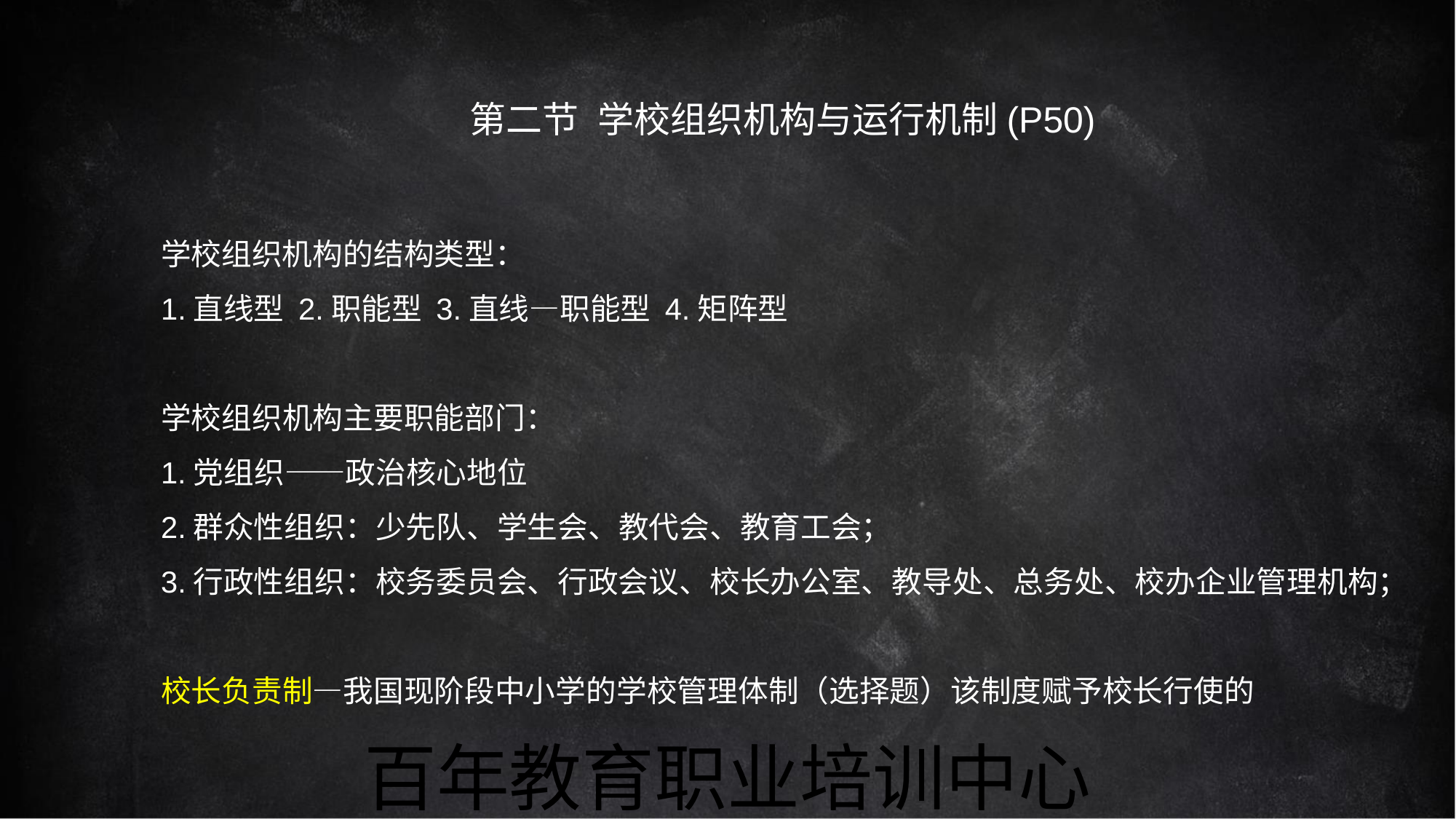

第二节 学校组织机构与运行机制(P50)
学校组织机构的结构类型：
1.直线型 2.职能型 3.直线—职能型 4.矩阵型
学校组织机构主要职能部门：
1.党组织——政治核心地位
2.群众性组织：少先队、学生会、教代会、教育工会；
3.行政性组织：校务委员会、行政会议、校长办公室、教导处、总务处、校办企业管理机构；
校长负责制—我国现阶段中小学的学校管理体制（选择题）该制度赋予校长行使的
百年教育职业培训中心